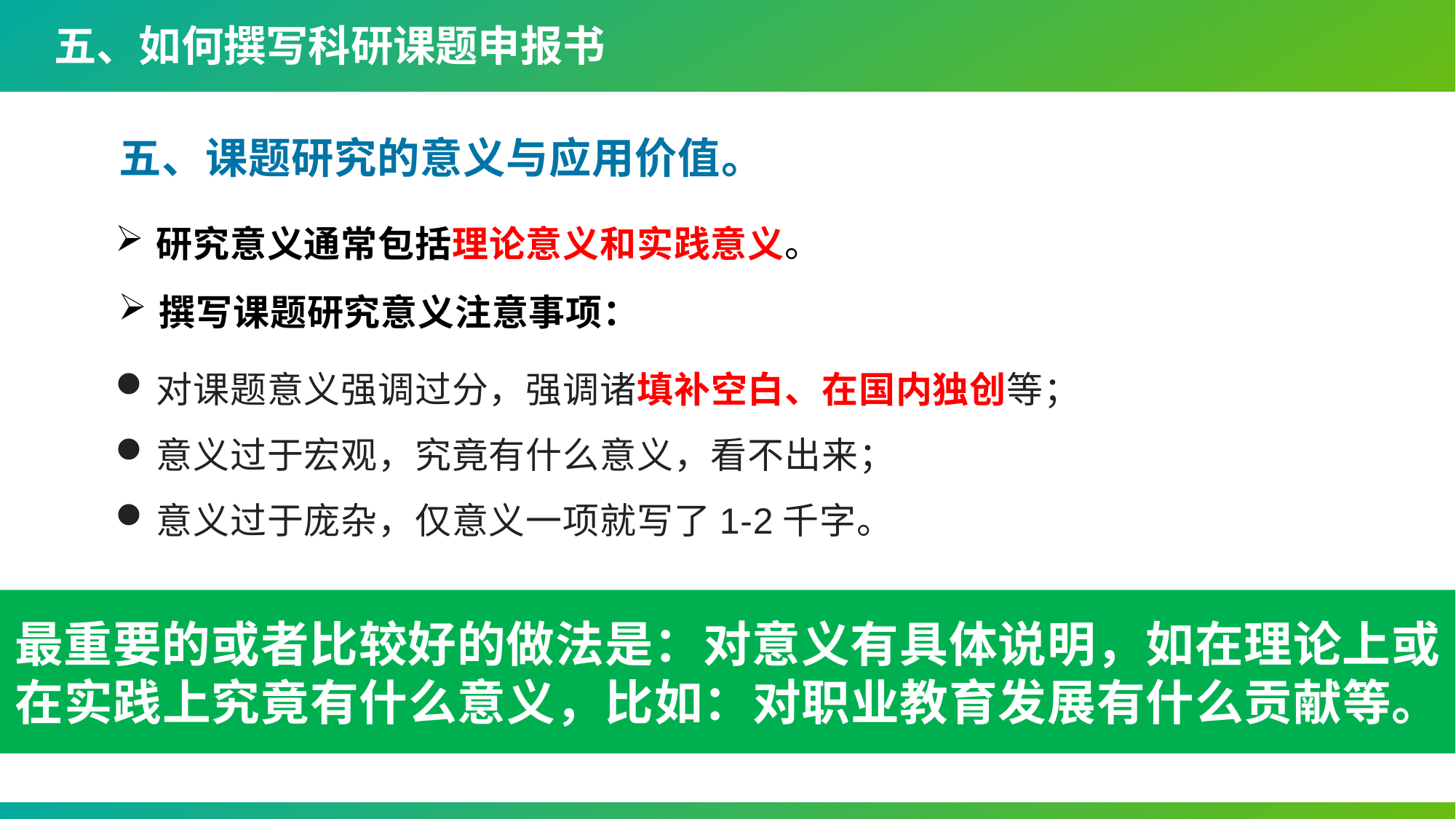

五、如何撰写科研课题申报书
五、课题研究的意义与应用价值。
研究意义通常包括理论意义和实践意义。
撰写课题研究意义注意事项：
对课题意义强调过分，强调诸填补空白、在国内独创等；
意义过于宏观，究竟有什么意义，看不出来；
意义过于庞杂，仅意义一项就写了1-2千字。
最重要的或者比较好的做法是：对意义有具体说明，如在理论上或在实践上究竟有什么意义，比如：对职业教育发展有什么贡献等。